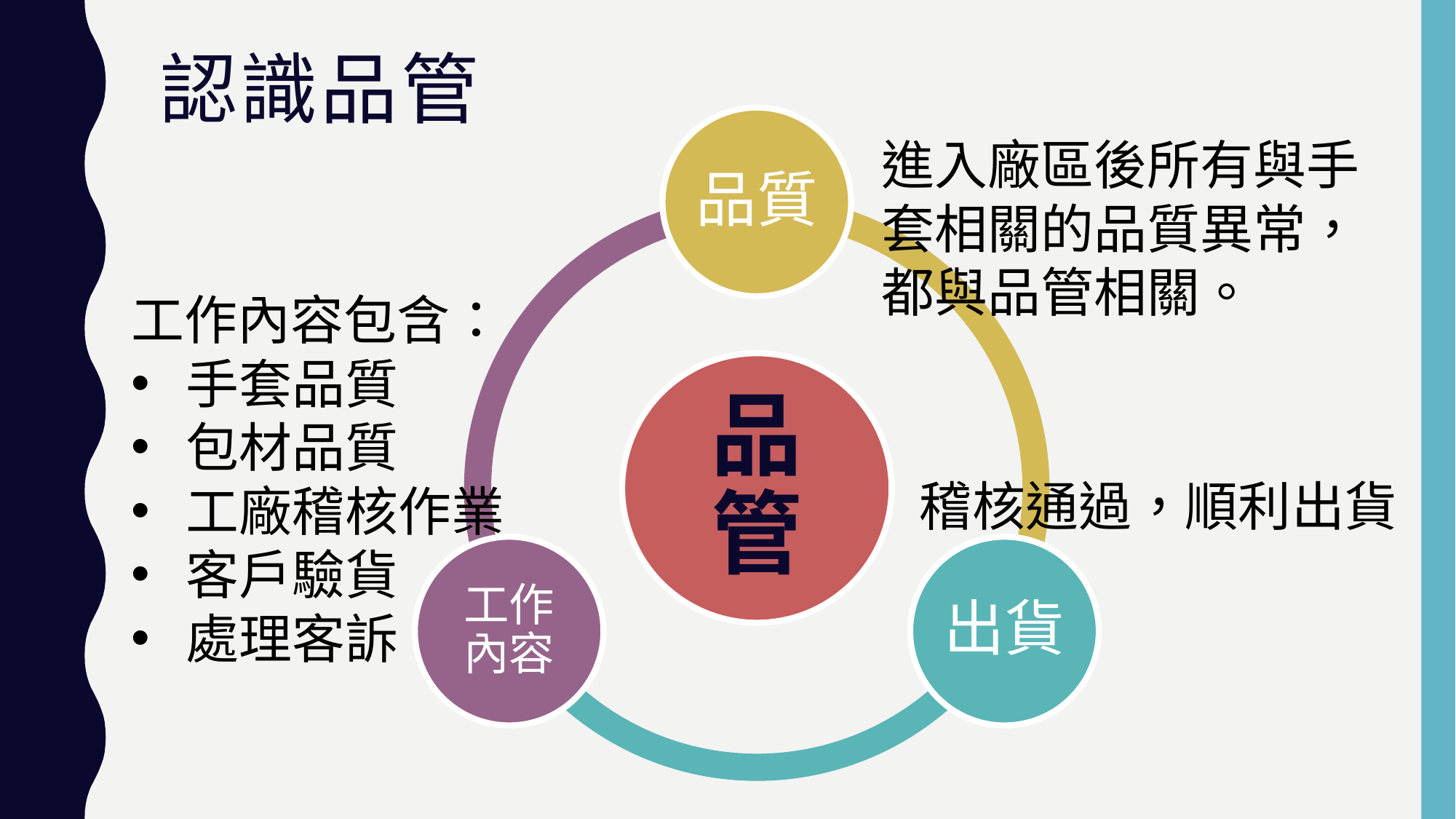

# 認識品管
品管
品質
出貨
工作內容
進入廠區後所有與手套相關的品質異常，都與品管相關。

工作內容包含：
手套品質
包材品質
工廠稽核作業
客戶驗貨
處理客訴

稽核通過，順利出貨